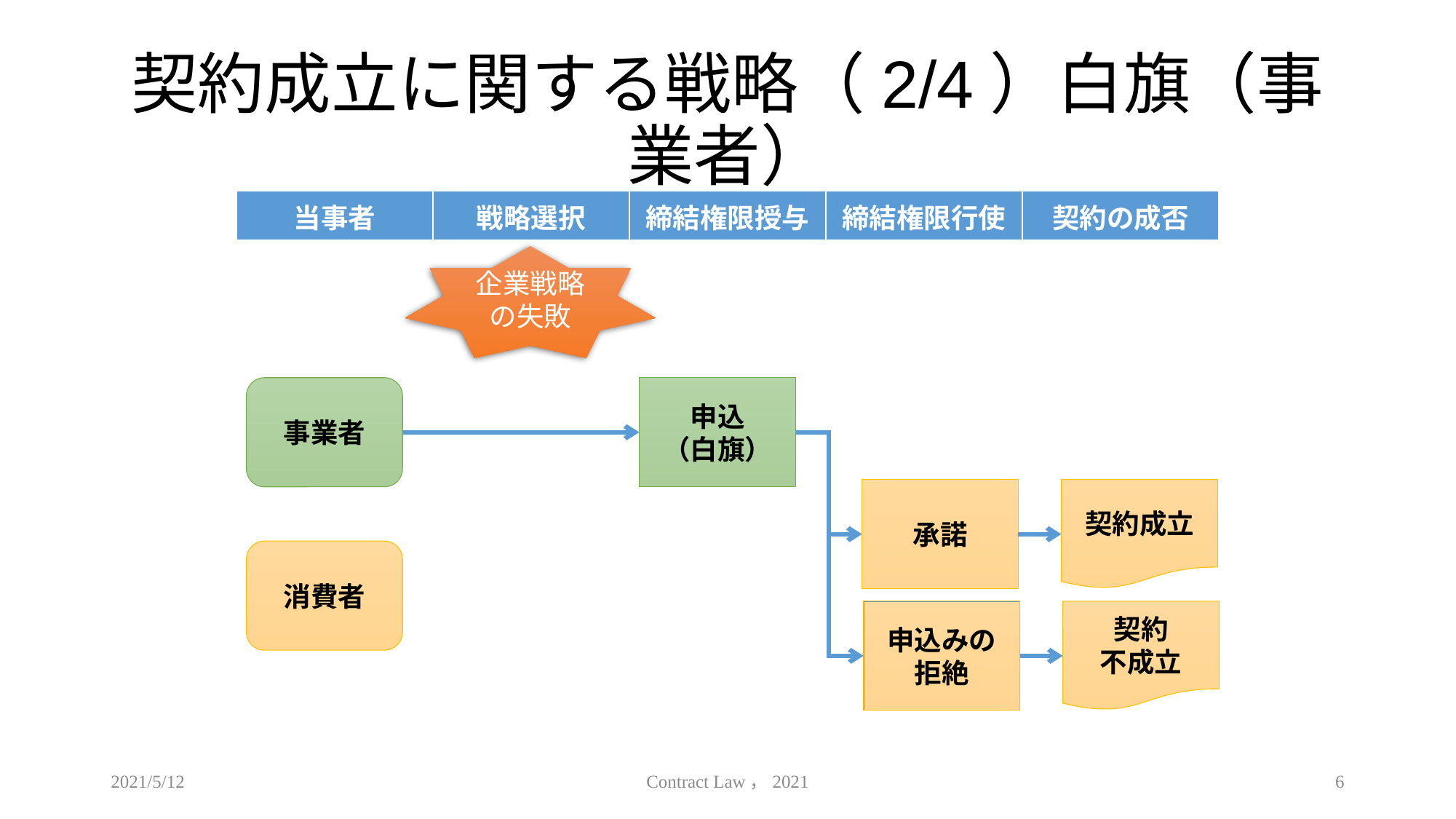

# 契約成立に関する戦略（2/4）白旗（事業者）
| 当事者 | 戦略選択 | 締結権限授与 | 締結権限行使 | 契約の成否 |
| --- | --- | --- | --- | --- |
企業戦略の失敗
事業者
申込
（白旗）
承諾
契約成立
消費者
申込みの
拒絶
契約
不成立
2021/5/12
Contract Law，2021
6